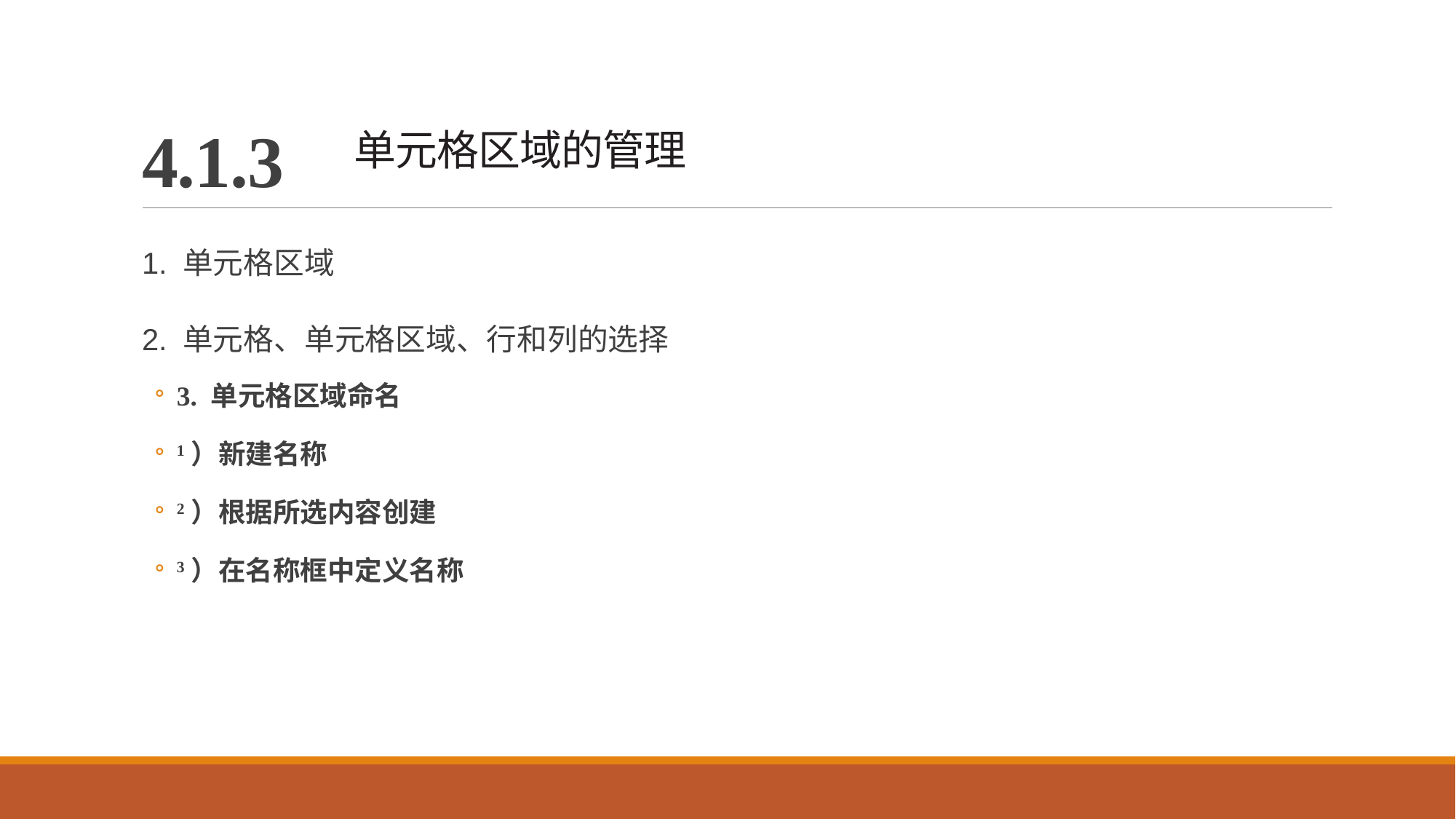

# 4.1.3   单元格区域的管理
1. 单元格区域
2. 单元格、单元格区域、行和列的选择
3. 单元格区域命名
1）新建名称
2）根据所选内容创建
3）在名称框中定义名称